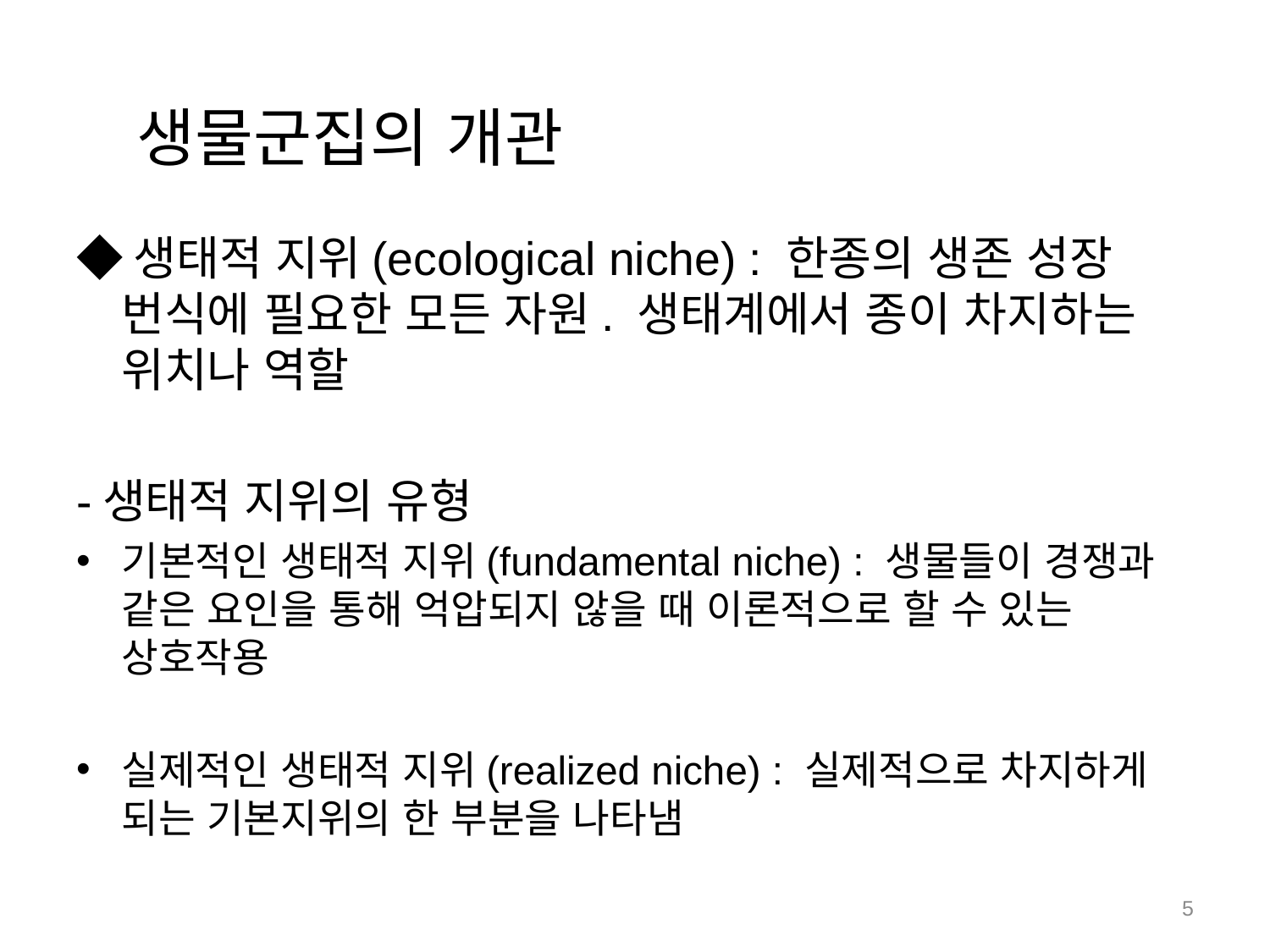

# 생물군집의 개관
◆생태적 지위(ecological niche) : 한종의 생존 성장 번식에 필요한 모든 자원. 생태계에서 종이 차지하는 위치나 역할

-생태적 지위의 유형
기본적인 생태적 지위(fundamental niche) : 생물들이 경쟁과 같은 요인을 통해 억압되지 않을 때 이론적으로 할 수 있는 상호작용

실제적인 생태적 지위(realized niche) : 실제적으로 차지하게 되는 기본지위의 한 부분을 나타냄

5